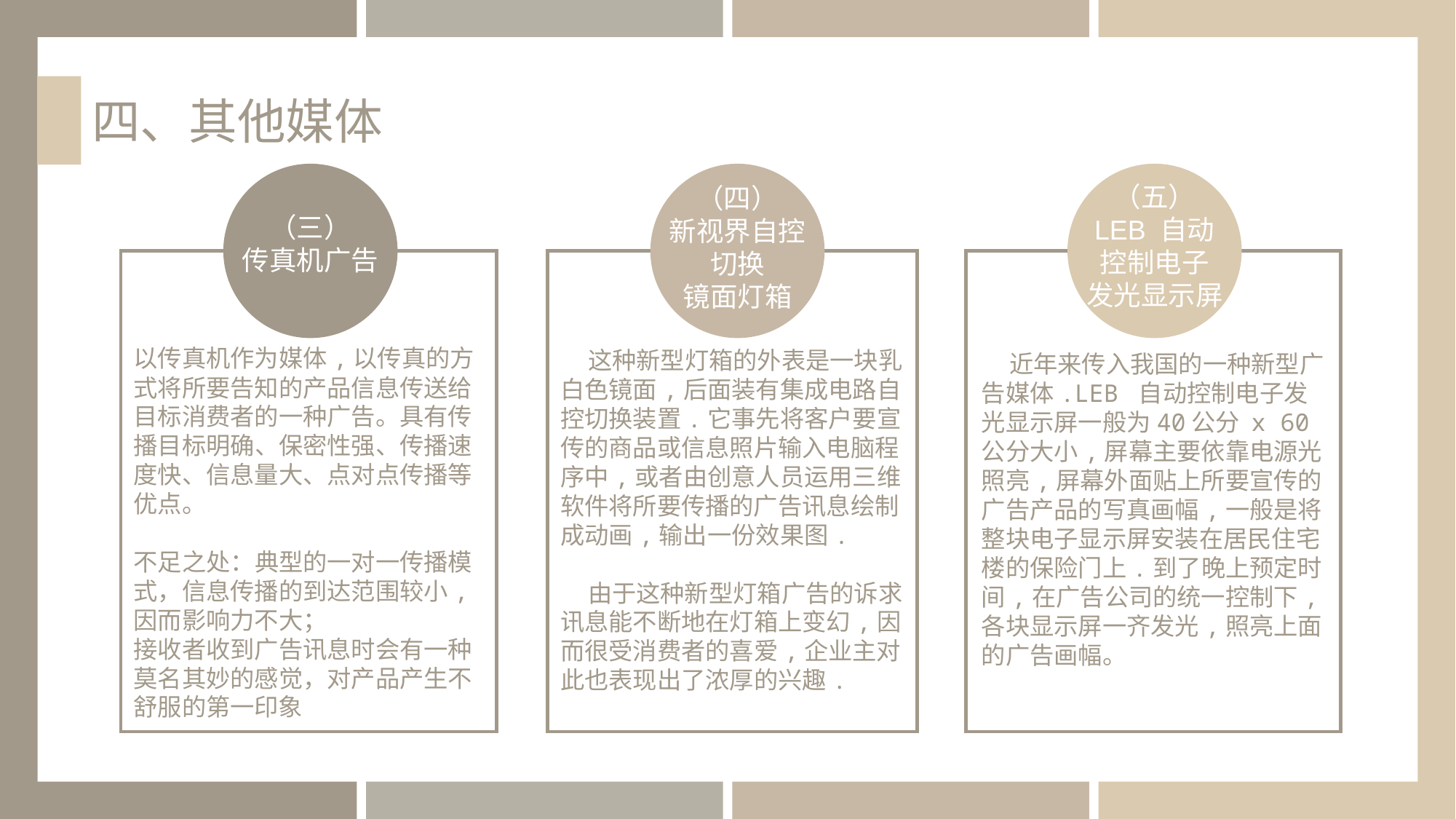

四、其他媒体

（三）
传真机广告

以传真机作为媒体,以传真的方式将所要告知的产品信息传送给目标消费者的一种广告。具有传播目标明确、保密性强、传播速度快、信息量大、点对点传播等优点。

不足之处：典型的一对一传播模式，信息传播的到达范围较小,因而影响力不大；
接收者收到广告讯息时会有一种莫名其妙的感觉，对产品产生不舒服的第一印象

（四）
新视界自控
切换
镜面灯箱

    这种新型灯箱的外表是一块乳白色镜面,后面装有集成电路自控切换装置.它事先将客户要宣传的商品或信息照片输入电脑程序中,或者由创意人员运用三维软件将所要传播的广告讯息绘制成动画,输出一份效果图.

    由于这种新型灯箱广告的诉求讯息能不断地在灯箱上变幻,因而很受消费者的喜爱,企业主对此也表现出了浓厚的兴趣.

（五）
LEB 自动
控制电子
发光显示屏

    近年来传入我国的一种新型广告媒体.LEB 自动控制电子发光显示屏一般为40公分 x 60公分大小,屏幕主要依靠电源光照亮,屏幕外面贴上所要宣传的广告产品的写真画幅,一般是将整块电子显示屏安装在居民住宅楼的保险门上.到了晚上预定时间,在广告公司的统一控制下,各块显示屏一齐发光,照亮上面的广告画幅。